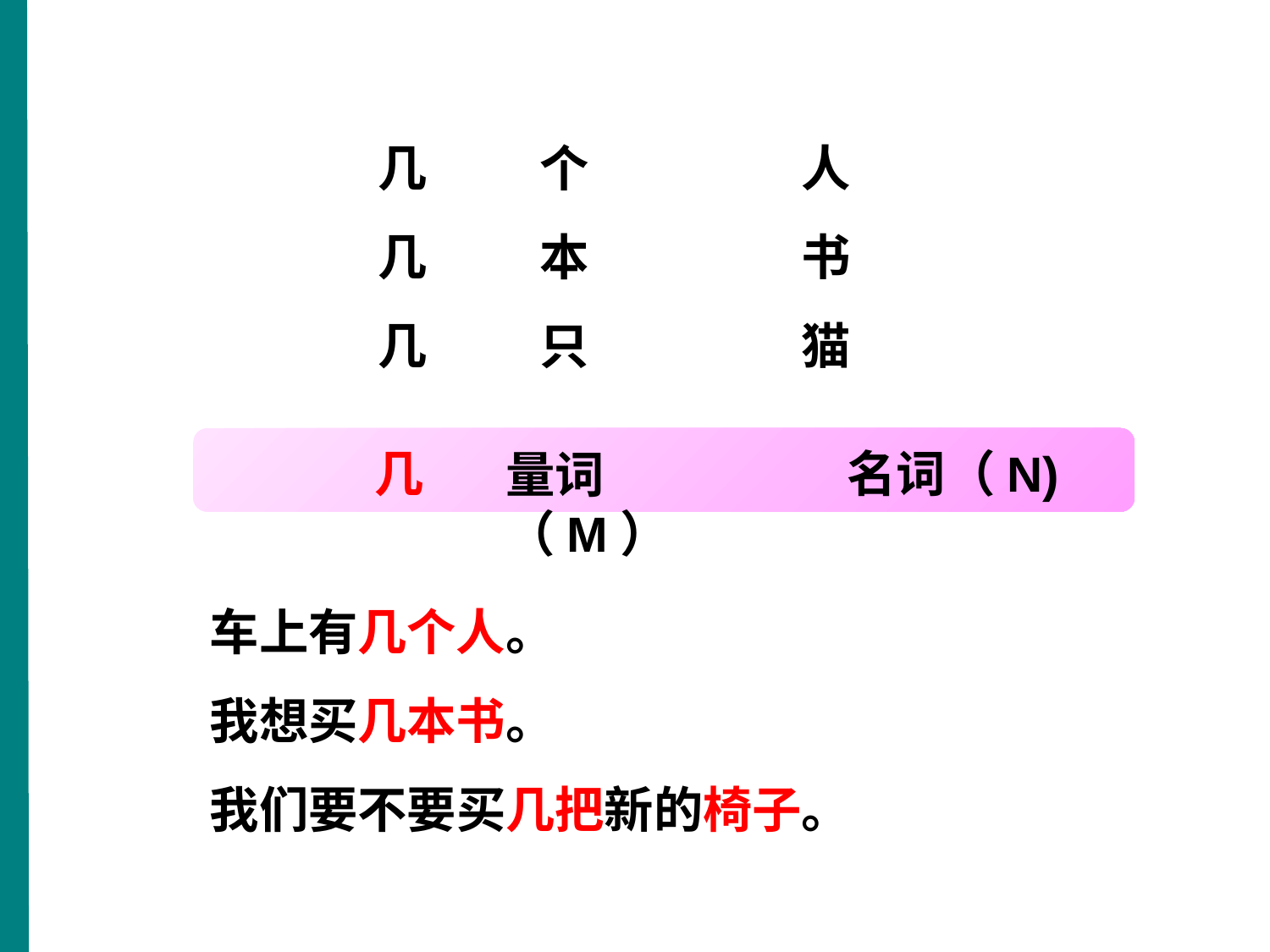

几          个                   人
几          本                   书
几          只                   猫

|  |  |  |  |  |  |
| --- | --- | --- | --- | --- | --- |

名词（N)
几
量词（M）
车上有几个人。
我想买几本书。
我们要不要买几把新的椅子。

16